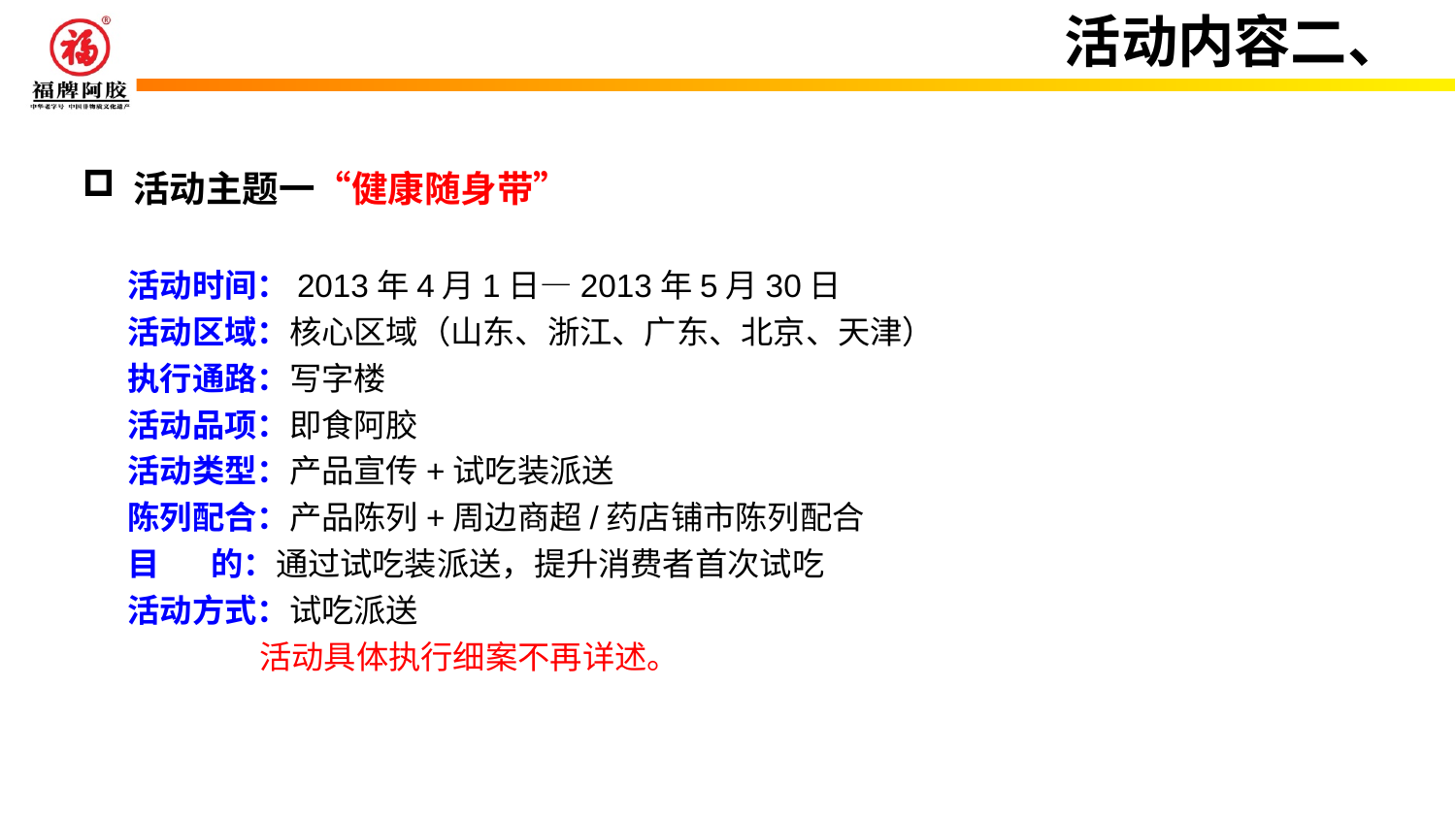

活动内容二、
 活动主题一“健康随身带”

活动时间：2013年4月1日—2013年5月30日
活动区域：核心区域（山东、浙江、广东、北京、天津）
执行通路：写字楼
活动品项：即食阿胶
活动类型：产品宣传+试吃装派送
陈列配合：产品陈列+周边商超/药店铺市陈列配合
目       的：通过试吃装派送，提升消费者首次试吃
活动方式：试吃派送
                 活动具体执行细案不再详述。